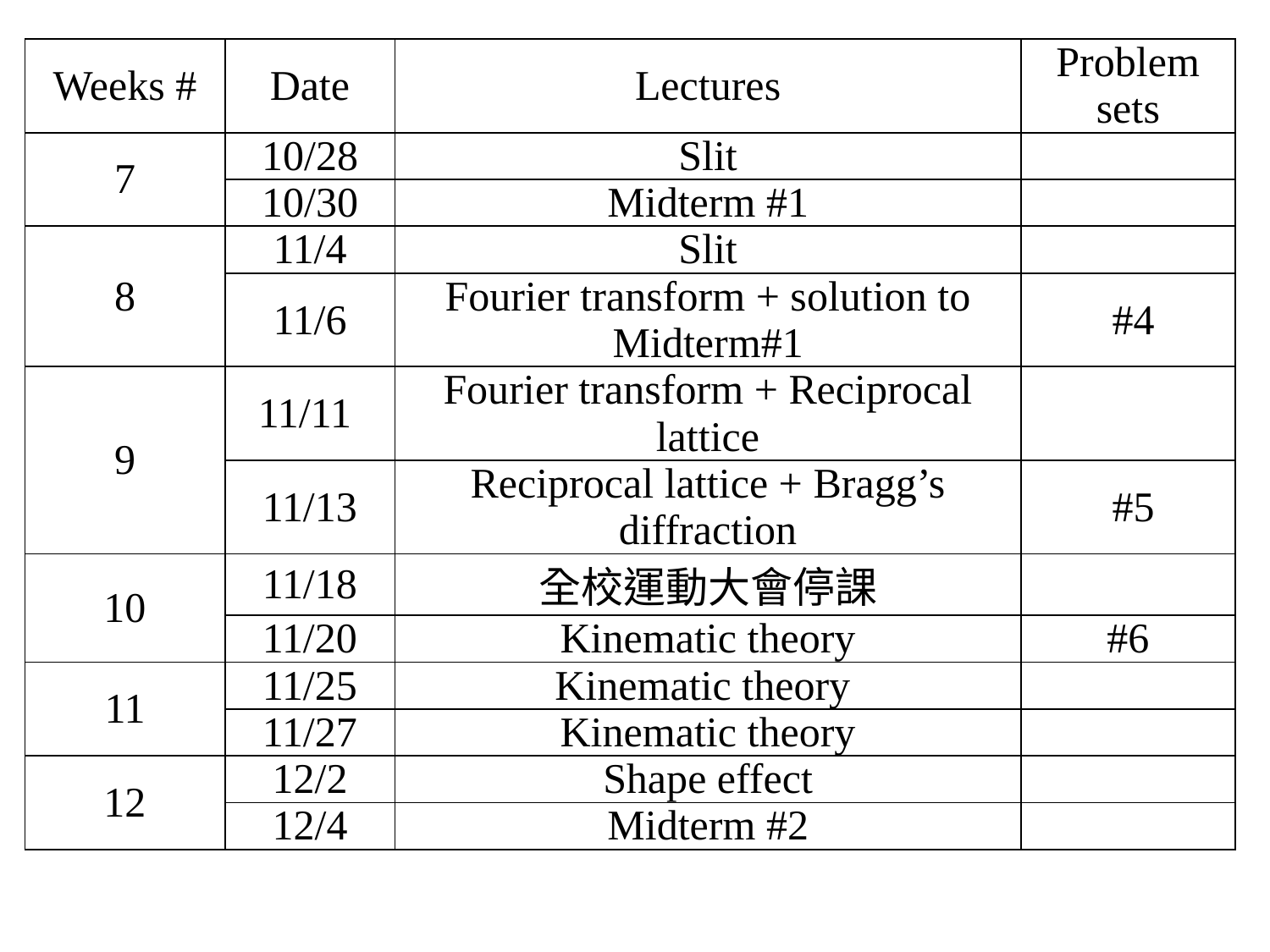

| Weeks # | Date | Lectures | Problem sets |
| --- | --- | --- | --- |
| 7 | 10/28 | Slit |  |
|  | 10/30 | Midterm #1 |  |
| 8 | 11/4 | Slit |  |
|  | 11/6 | Fourier transform + solution to Midterm#1 | #4 |
| 9 | 11/11 | Fourier transform + Reciprocal lattice |  |
|  | 11/13 | Reciprocal lattice + Bragg’s diffraction | #5 |
| 10 | 11/18 | 全校運動大會停課 |  |
|  | 11/20 | Kinematic theory | #6 |
| 11 | 11/25 | Kinematic theory |  |
|  | 11/27 | Kinematic theory |  |
| 12 | 12/2 | Shape effect |  |
|  | 12/4 | Midterm #2 |  |